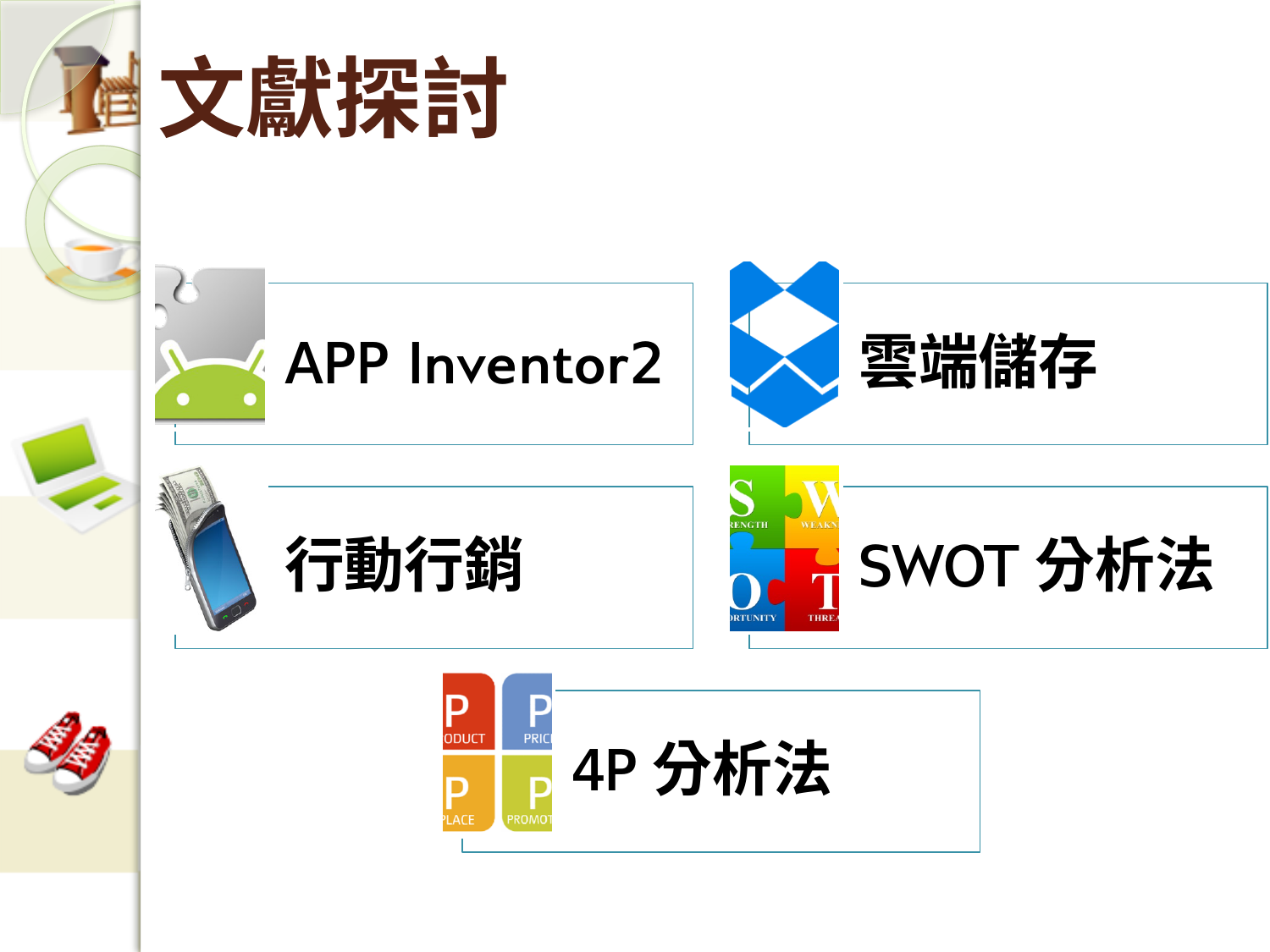

# 文獻探討
APP Inventor2
雲端儲存
行動行銷
SWOT分析法
4P分析法